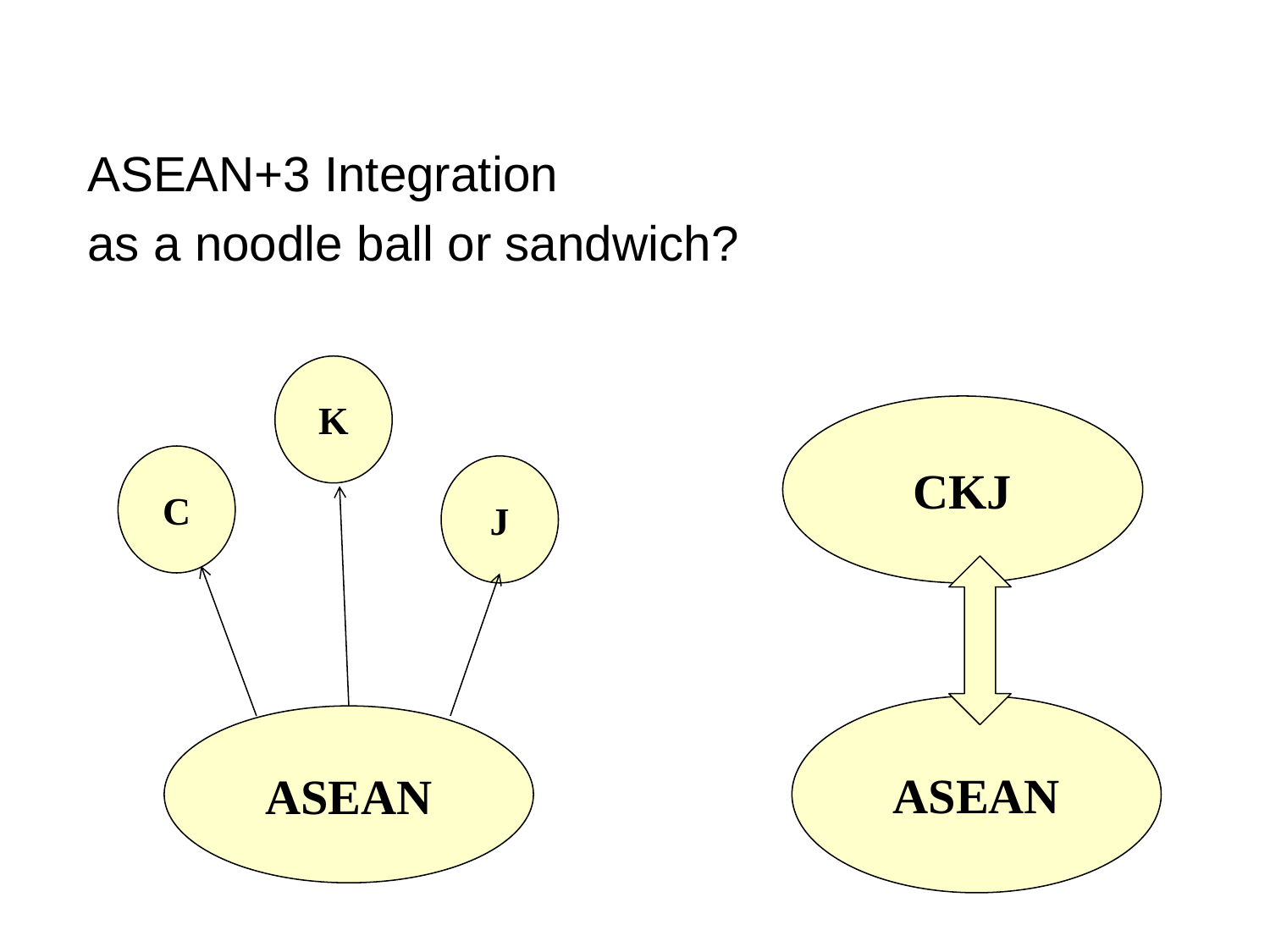

# 東南アジアと北東アジアの連携過程のモデル
ASEAN+3 Integration
as a noodle ball or sandwich?

K
CKJ
C
J

ASEAN
ASEAN